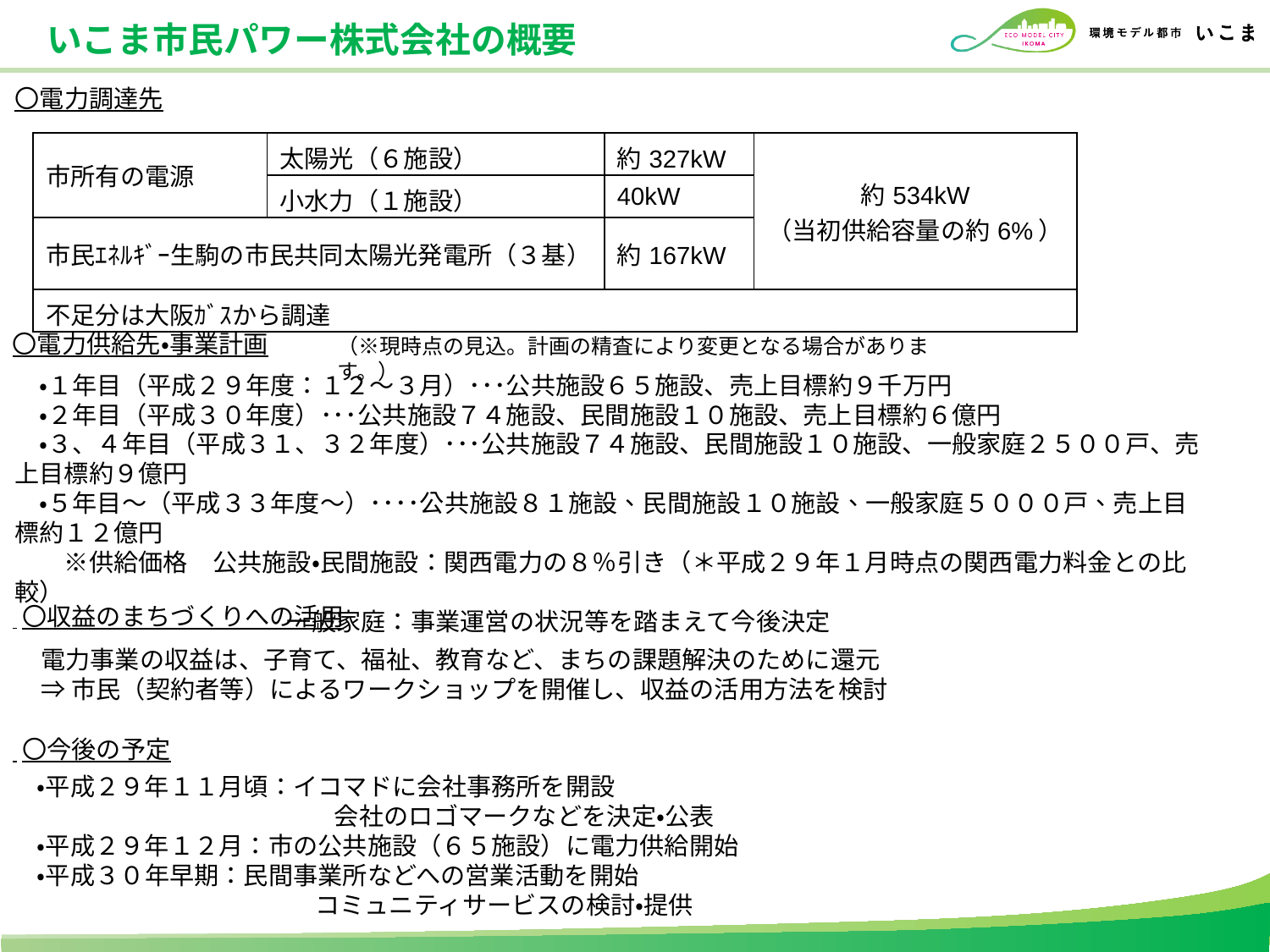

いこま市民パワー株式会社の概要
〇電力調達先
| 市所有の電源 | 太陽光（６施設） | 約327kW | 約534kW （当初供給容量の約6%） |
| --- | --- | --- | --- |
|  | 小水力（１施設） | 40kW |  |
| 市民ｴﾈﾙｷﾞｰ生駒の市民共同太陽光発電所（３基） |  | 約167kW |  |
| 不足分は大阪ｶﾞｽから調達 |  |  |  |
〇電力供給先・事業計画
（※現時点の見込。計画の精査により変更となる場合があります。）
　・１年目（平成２９年度：１２～３月）･･･公共施設６５施設、売上目標約９千万円
　・２年目（平成３０年度）･･･公共施設７４施設、民間施設１０施設、売上目標約６億円
　・３、４年目（平成３１、３２年度）･･･公共施設７４施設、民間施設１０施設、一般家庭２５００戸、売上目標約９億円
　・５年目～（平成３３年度～）････公共施設８１施設、民間施設１０施設、一般家庭５０００戸、売上目標約１２億円
　　※供給価格　公共施設・民間施設：関西電力の８％引き（＊平成２９年１月時点の関西電力料金との比較）
　　　　　　　　　　　一般家庭：事業運営の状況等を踏まえて今後決定
 〇収益のまちづくりへの活用
電力事業の収益は、子育て、福祉、教育など、まちの課題解決のために還元
⇒市民（契約者等）によるワークショップを開催し、収益の活用方法を検討
 〇今後の予定
　・平成２９年１１月頃：イコマドに会社事務所を開設
　　　　　　　　　　　　　会社のロゴマークなどを決定・公表
　・平成２９年１２月：市の公共施設（６５施設）に電力供給開始
　・平成３０年早期：民間事業所などへの営業活動を開始
　　　　　　　　　　　　 コミュニティサービスの検討・提供